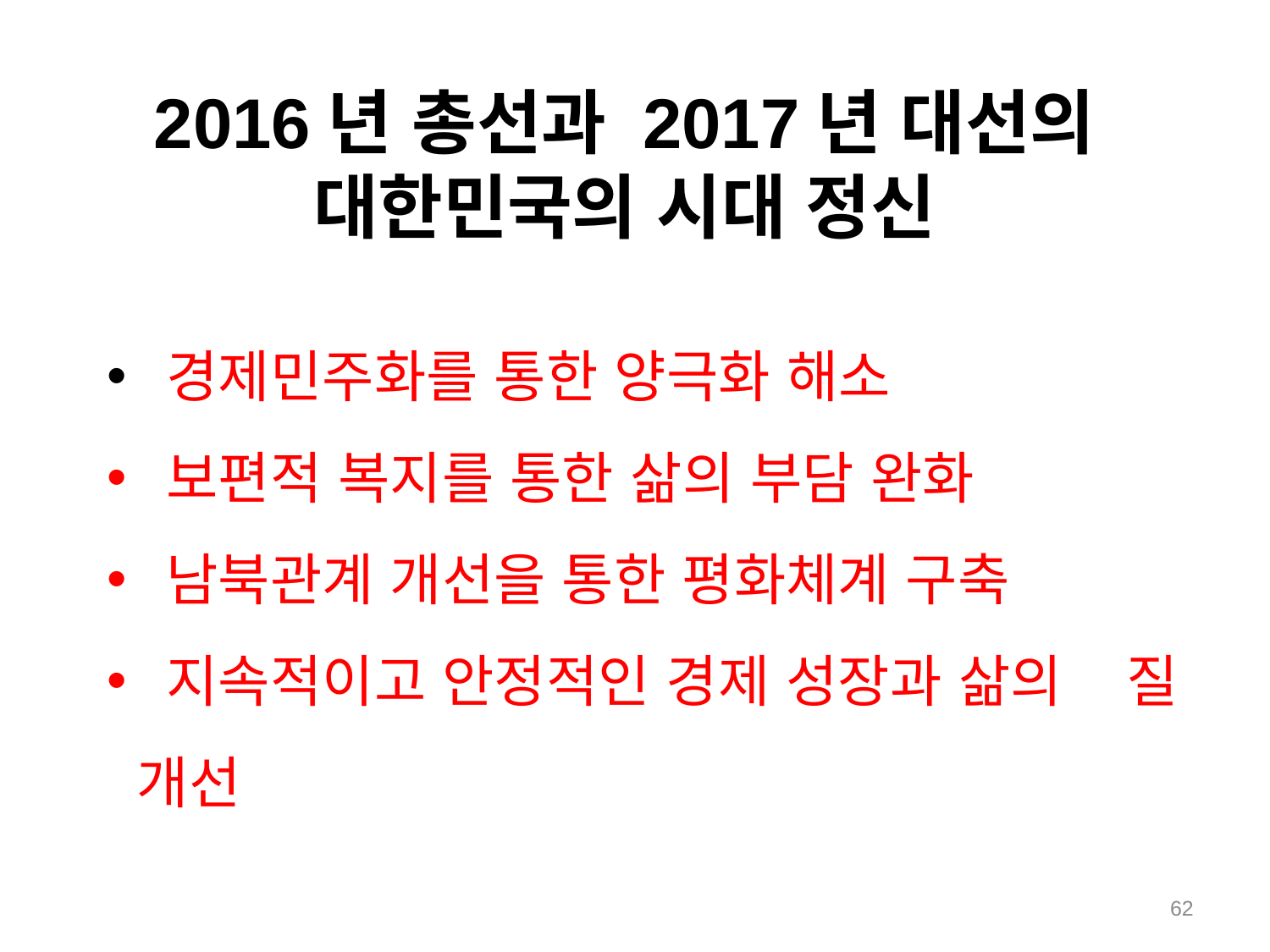

# 2016년 총선과 2017년 대선의 대한민국의 시대 정신
 경제민주화를 통한 양극화 해소
 보편적 복지를 통한 삶의 부담 완화
 남북관계 개선을 통한 평화체계 구축
 지속적이고 안정적인 경제 성장과 삶의    질 개선
62